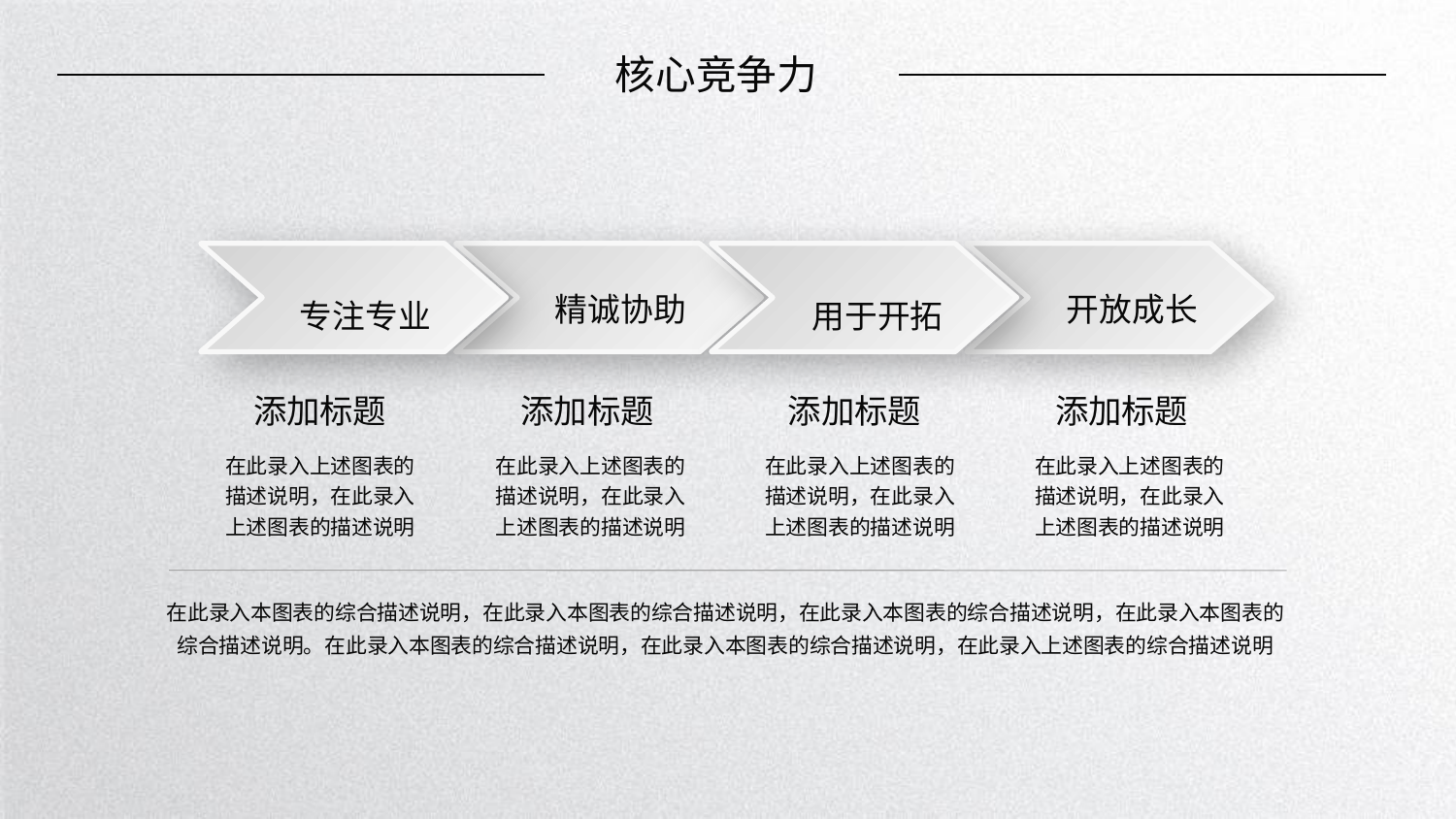

核心竞争力

专注专业

精诚协助

用于开拓

开放成长
添加标题
添加标题
添加标题
添加标题
在此录入上述图表的描述说明，在此录入上述图表的描述说明
在此录入上述图表的描述说明，在此录入上述图表的描述说明
在此录入上述图表的描述说明，在此录入上述图表的描述说明
在此录入上述图表的描述说明，在此录入上述图表的描述说明

在此录入本图表的综合描述说明，在此录入本图表的综合描述说明，在此录入本图表的综合描述说明，在此录入本图表的综合描述说明。在此录入本图表的综合描述说明，在此录入本图表的综合描述说明，在此录入上述图表的综合描述说明
延时演讲文字，不用可删除